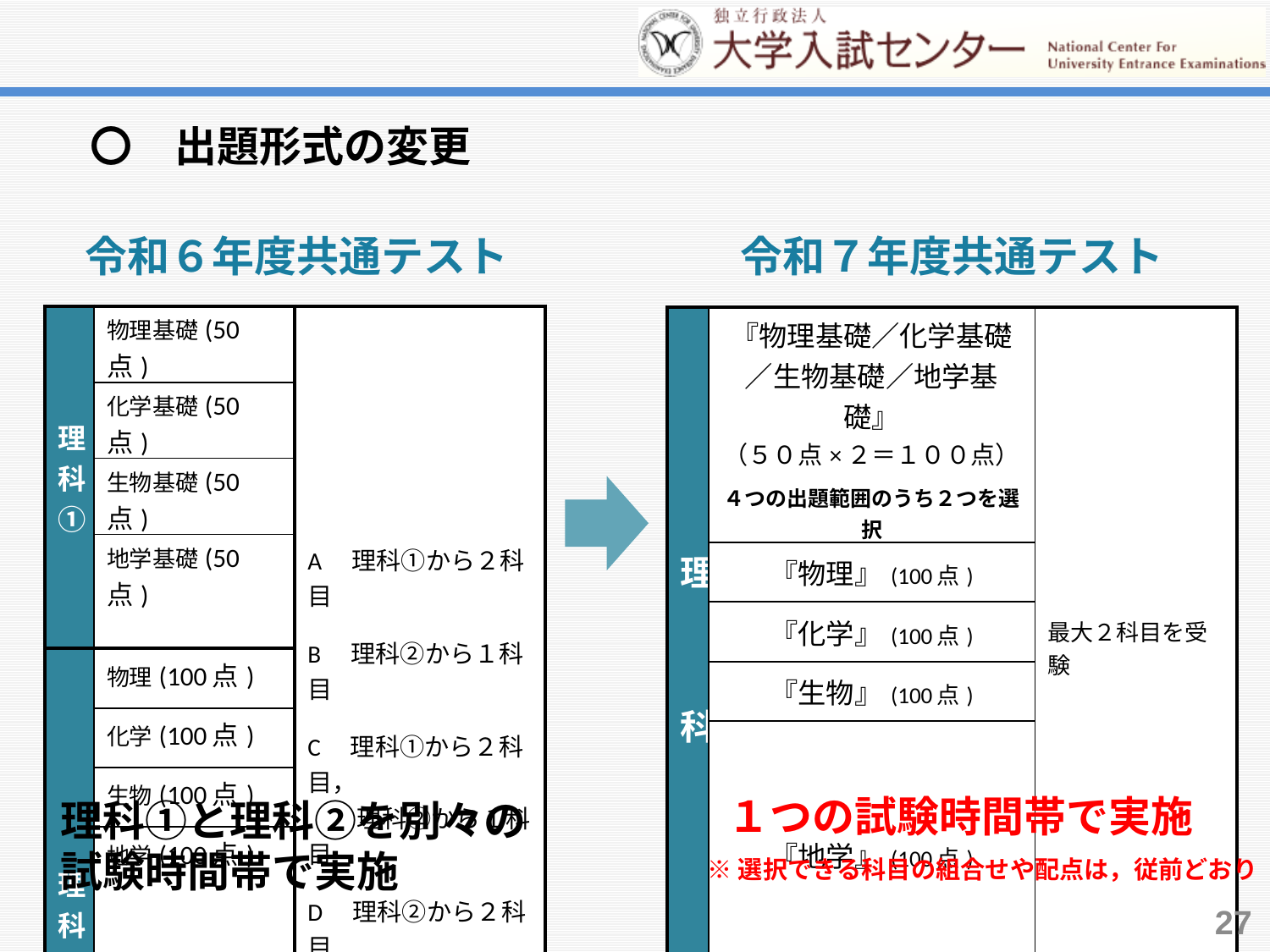

〇　出題形式の変更
令和７年度共通テスト
令和６年度共通テスト
| 理科① | 物理基礎(50点) | A　理科①から２科目 B　理科②から１科目 C　理科①から２科目， 　　理科②から１科目 D　理科②から２科目 |
| --- | --- | --- |
|  | 化学基礎(50点) |  |
|  | 生物基礎(50点) |  |
|  | 地学基礎(50点) |  |
| 理科② | 物理(100点) | 最大２科目を受験 |
|  | 化学(100点) |  |
|  | 生物(100点) |  |
|  | 地学(100点) |  |
| 理　　科 | 『物理基礎／化学基礎／生物基礎／地学基礎』 （５０点×２＝１００点） ４つの出題範囲のうち２つを選択 （２つで１科目として扱う） | 最大２科目を受験 |
| --- | --- | --- |
|  | 『物理』(100点) | 最大２科目を受験 |
|  | 『化学』(100点) |  |
|  | 『生物』(100点) |  |
|  | 『地学』(100点) |  |

１つの試験時間帯で実施
理科①と理科②を別々の試験時間帯で実施
※選択できる科目の組合せや配点は，従前どおり
27